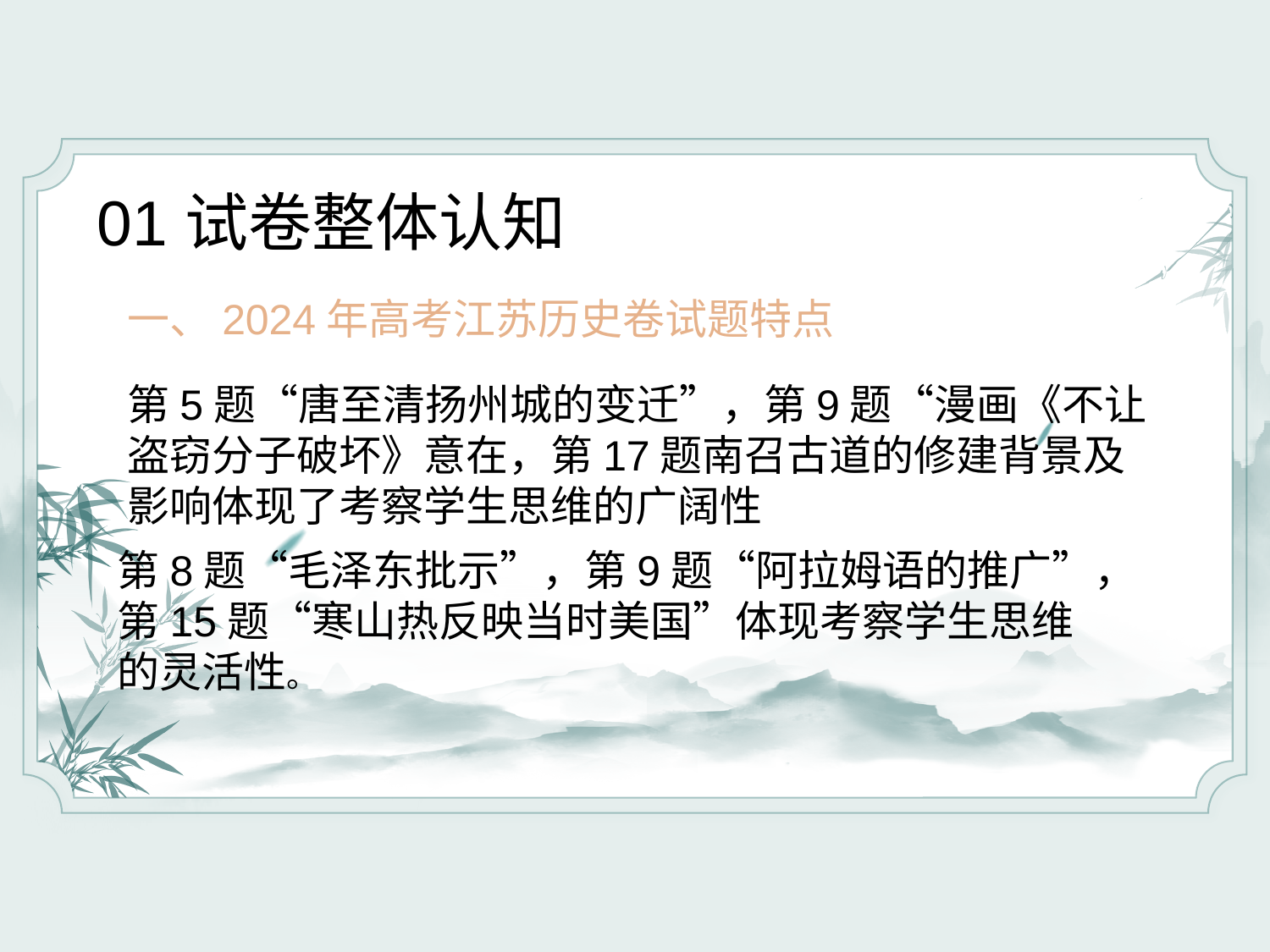

01 试卷整体认知
一、2024年高考江苏历史卷试题特点
第5题“唐至清扬州城的变迁”，第9题“漫画《不让盗窃分子破坏》意在，第17题南召古道的修建背景及影响体现了考察学生思维的广阔性
第8题“毛泽东批示”，第9题“阿拉姆语的推广”，第15题“寒山热反映当时美国”体现考察学生思维的灵活性。